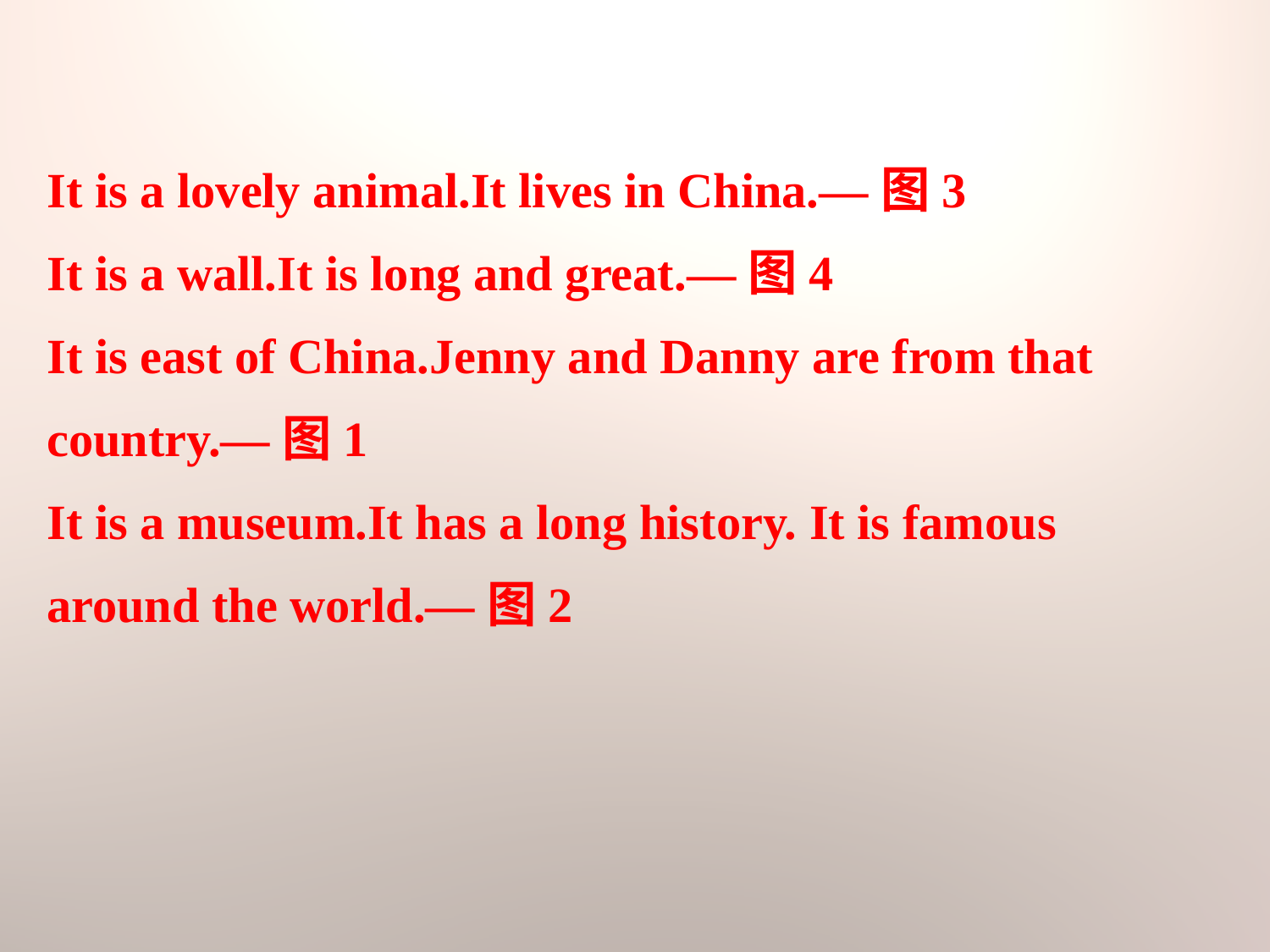

It is a lovely animal.It lives in China.—图3
It is a wall.It is long and great.—图4
It is east of China.Jenny and Danny are from that country.—图1
It is a museum.It has a long history. It is famous around the world.—图2